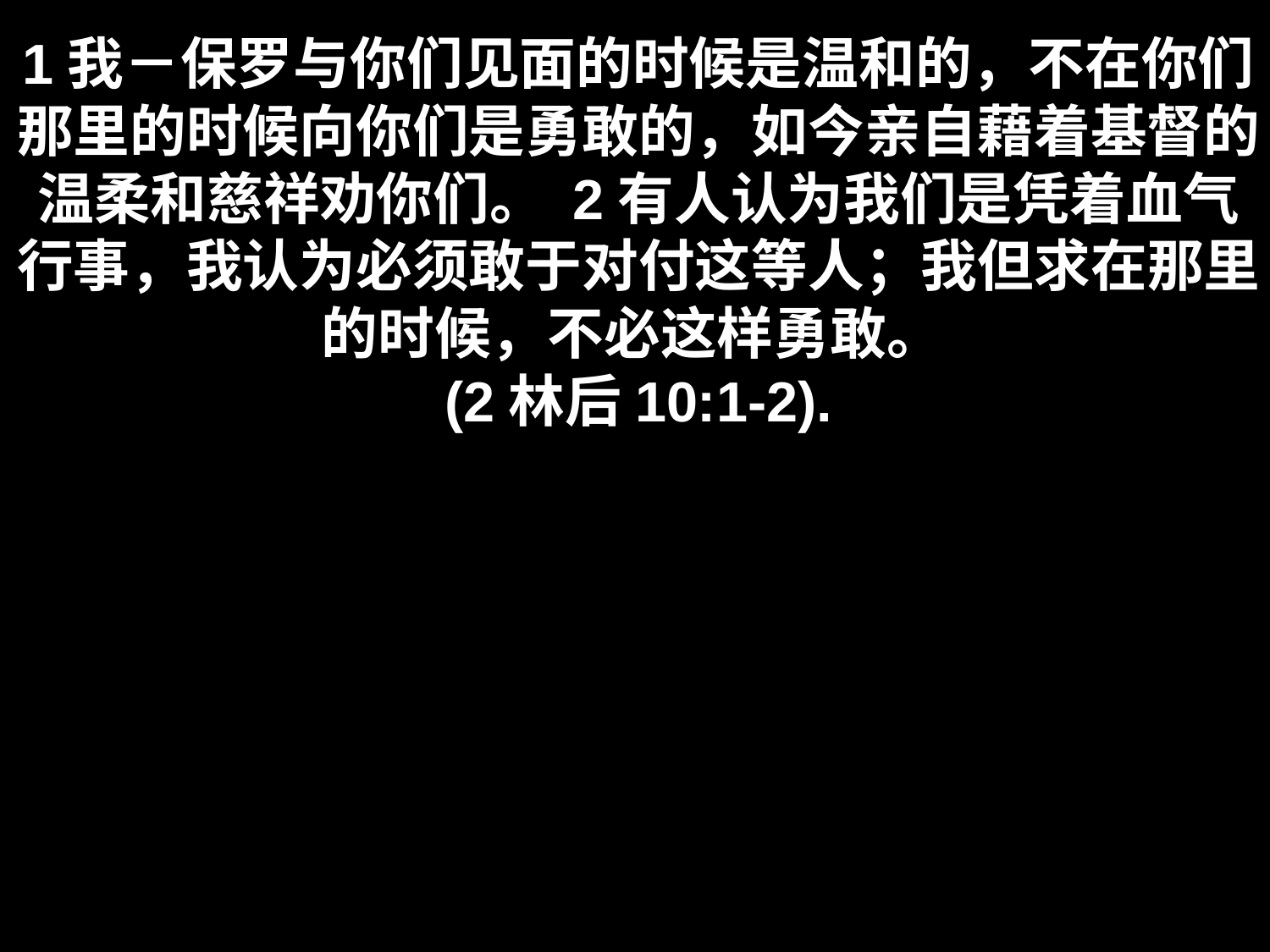

# 1我－保罗与你们见面的时候是温和的，不在你们那里的时候向你们是勇敢的，如今亲自藉着基督的温柔和慈祥劝你们。 2有人认为我们是凭着血气行事，我认为必须敢于对付这等人；我但求在那里的时候，不必这样勇敢。 (2林后10:1-2).